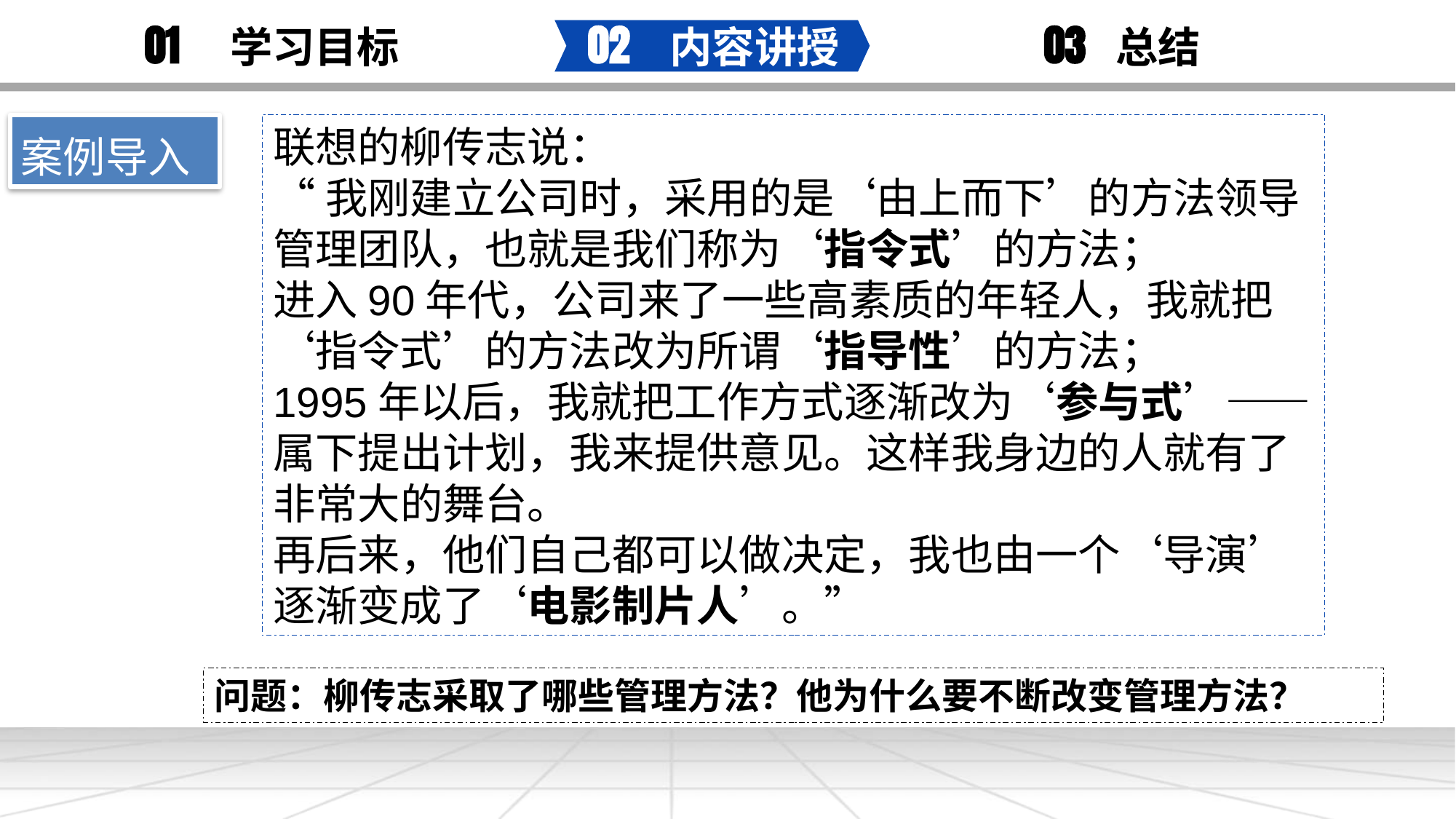

02   内容讲授
03  总结
01    学习目标

案例导入
联想的柳传志说：
“我刚建立公司时，采用的是‘由上而下’的方法领导管理团队，也就是我们称为‘指令式’的方法；
进入90年代，公司来了一些高素质的年轻人，我就把‘指令式’的方法改为所谓‘指导性’的方法；
1995年以后，我就把工作方式逐渐改为‘参与式’——属下提出计划，我来提供意见。这样我身边的人就有了非常大的舞台。
再后来，他们自己都可以做决定，我也由一个‘导演’逐渐变成了‘电影制片人’。”
问题：柳传志采取了哪些管理方法？他为什么要不断改变管理方法？